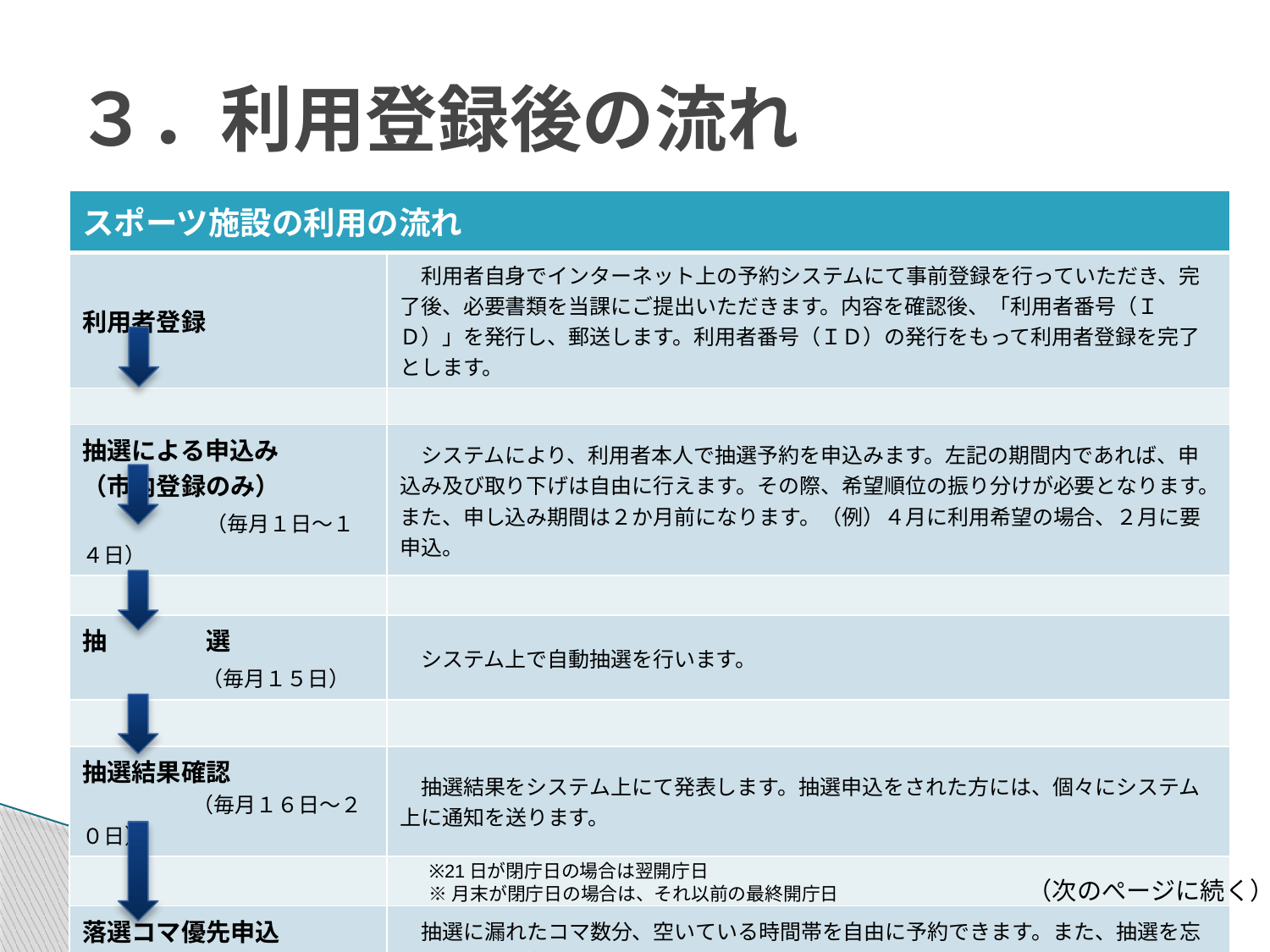

# ３．利用登録後の流れ
| スポーツ施設の利用の流れ |  |
| --- | --- |
| 利用者登録 | 利用者自身でインターネット上の予約システムにて事前登録を行っていただき、完了後、必要書類を当課にご提出いただきます。内容を確認後、「利用者番号（ＩＤ）」を発行し、郵送します。利用者番号（ＩＤ）の発行をもって利用者登録を完了とします。 |
|  |  |
| 抽選による申込み （市内登録のみ） 　　　　　（毎月１日～１４日） | システムにより、利用者本人で抽選予約を申込みます。左記の期間内であれば、申込み及び取り下げは自由に行えます。その際、希望順位の振り分けが必要となります。また、申し込み期間は２か月前になります。（例）４月に利用希望の場合、２月に要申込。 |
|  |  |
| 抽　　　　選 　　　　　（毎月１５日） | システム上で自動抽選を行います。 |
|  |  |
| 抽選結果確認 　　　　　 （毎月１６日～２０日） | 抽選結果をシステム上にて発表します。抽選申込をされた方には、個々にシステム上に通知を送ります。 |
|  |  |
| 落選コマ優先申込 　　　　　 （※毎月２１日～月末） | 抽選に漏れたコマ数分、空いている時間帯を自由に予約できます。また、抽選を忘れてしまった方は、抽選数分申込できます。 ※先着順になります。申請開始時間は、午前10時となります。 |

※21日が閉庁日の場合は翌開庁日
※月末が閉庁日の場合は、それ以前の最終開庁日
（次のぺージに続く）